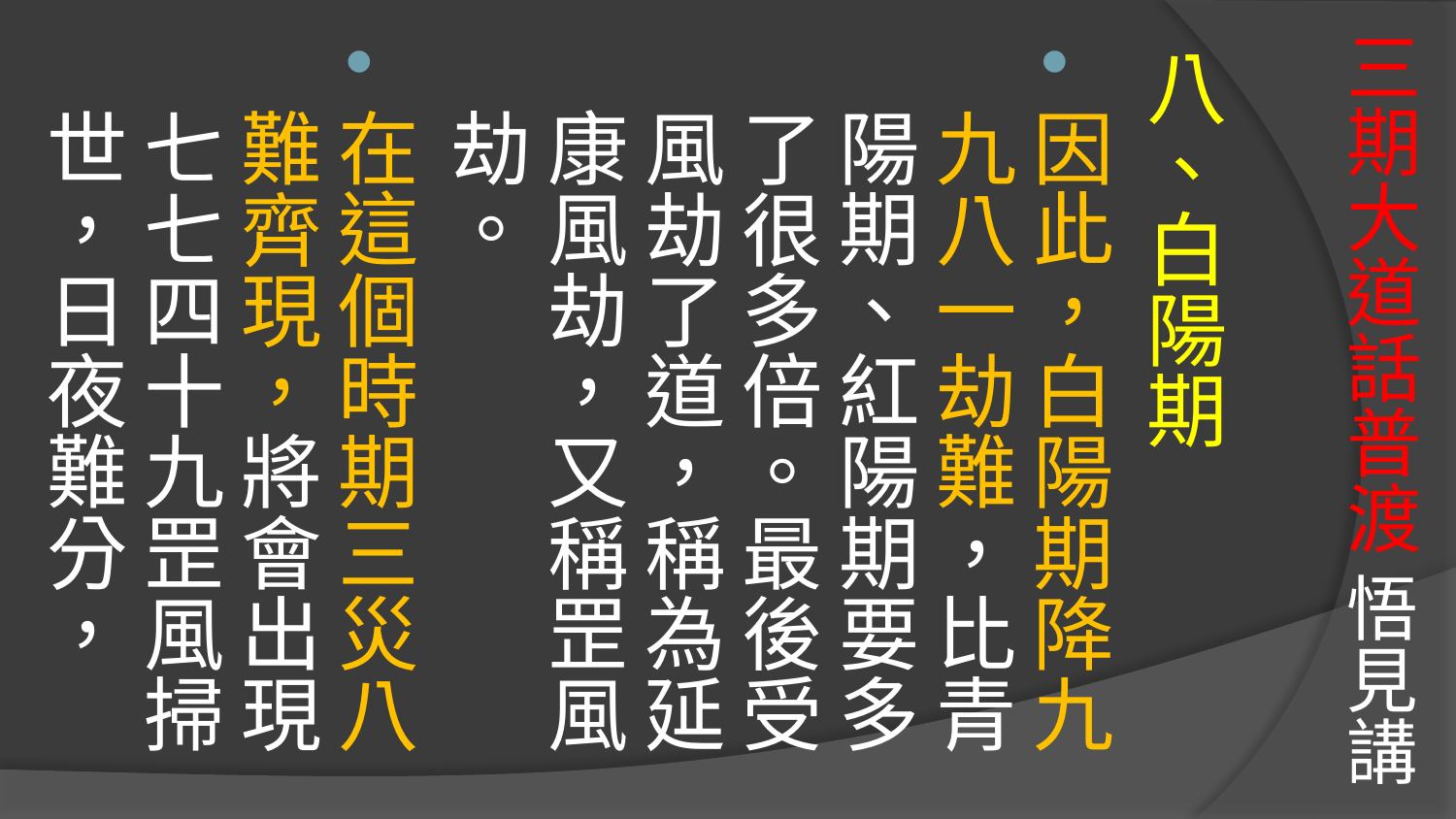

# 三期大道話普渡 悟見講
八、白陽期
因此，白陽期降九九八一劫難，比青陽期、紅陽期要多了很多倍。最後受風劫了道，稱為延康風劫，又稱罡風劫。
在這個時期三災八難齊現，將會出現七七四十九罡風掃世，日夜難分，